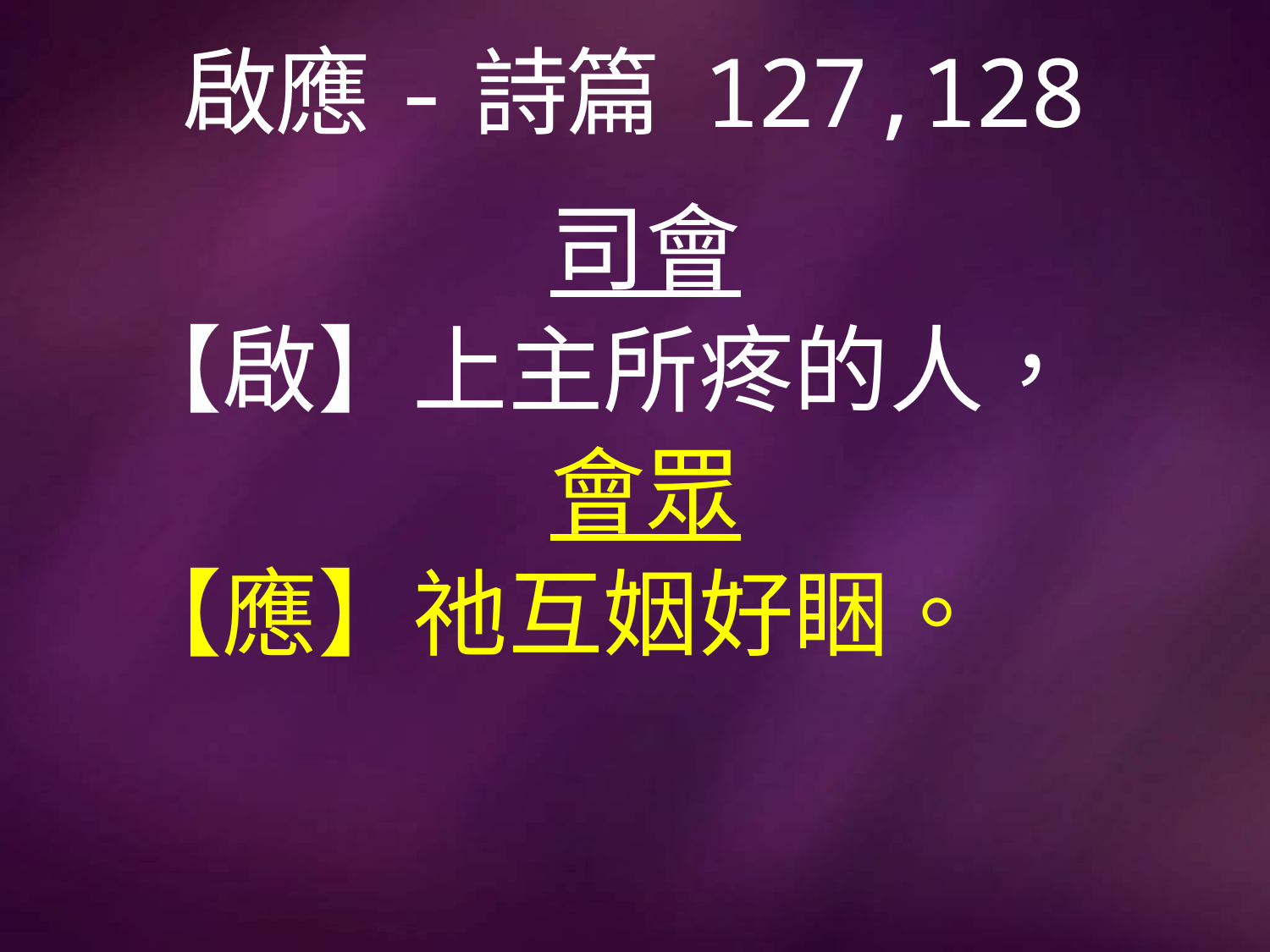

# 啟應-詩篇 127,128
司會
【啟】上主所疼的人，
會眾
【應】祂互姻好睏。